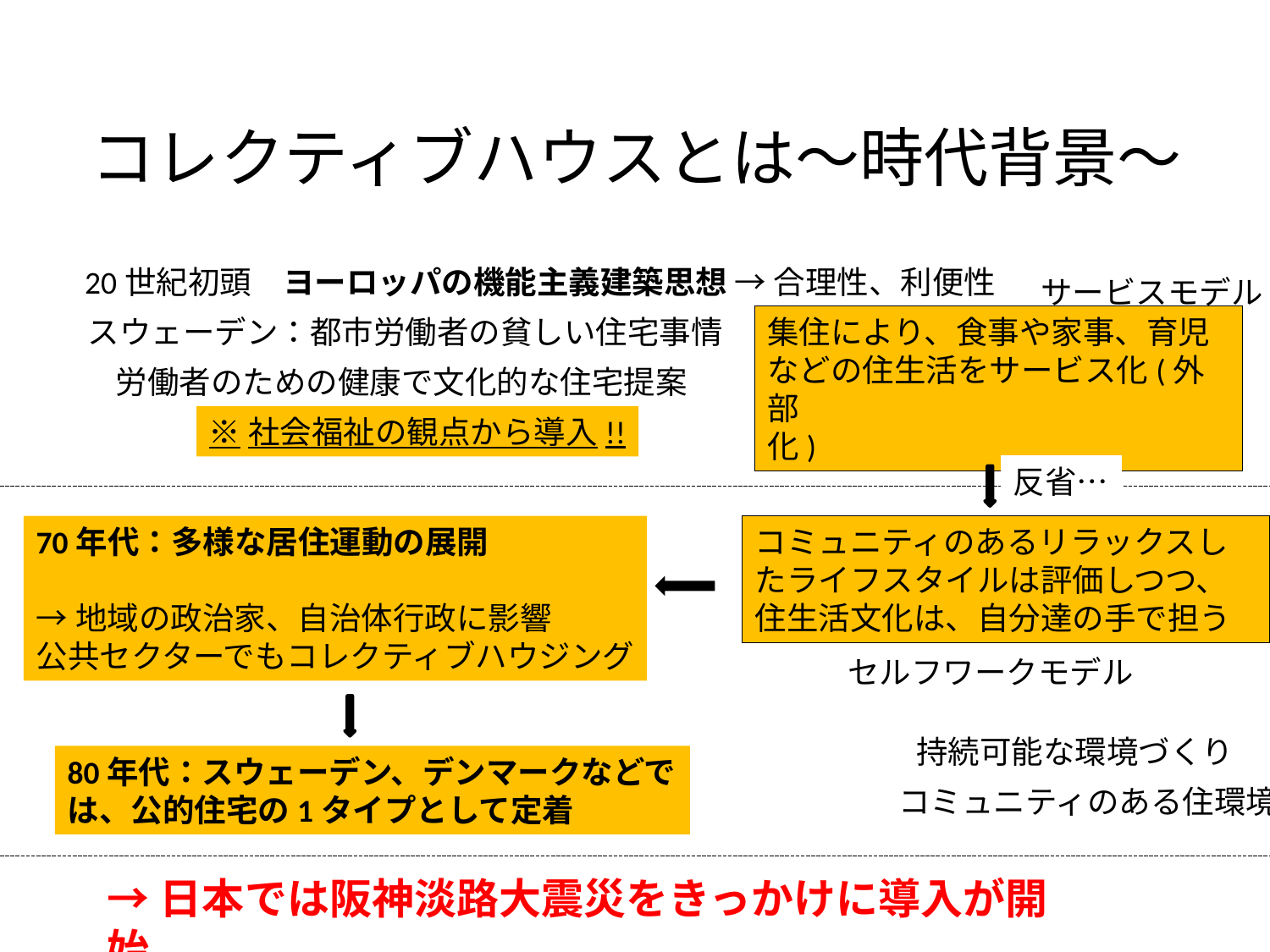

# コレクティブハウスとは～時代背景～
20世紀初頭
ヨーロッパの機能主義建築思想 → 合理性、利便性
サービスモデル
スウェーデン：都市労働者の貧しい住宅事情
集住により、食事や家事、育児などの住生活をサービス化(外部
化)
労働者のための健康で文化的な住宅提案
※社会福祉の観点から導入!!
反省…

70年代：多様な居住運動の展開

→地域の政治家、自治体行政に影響
公共セクターでもコレクティブハウジング
コミュニティのあるリラックスしたライフスタイルは評価しつつ、住生活文化は、自分達の手で担う

セルフワークモデル

持続可能な環境づくり
80年代：スウェーデン、デンマークなどでは、公的住宅の1タイプとして定着
コミュニティのある住環境
→日本では阪神淡路大震災をきっかけに導入が開始